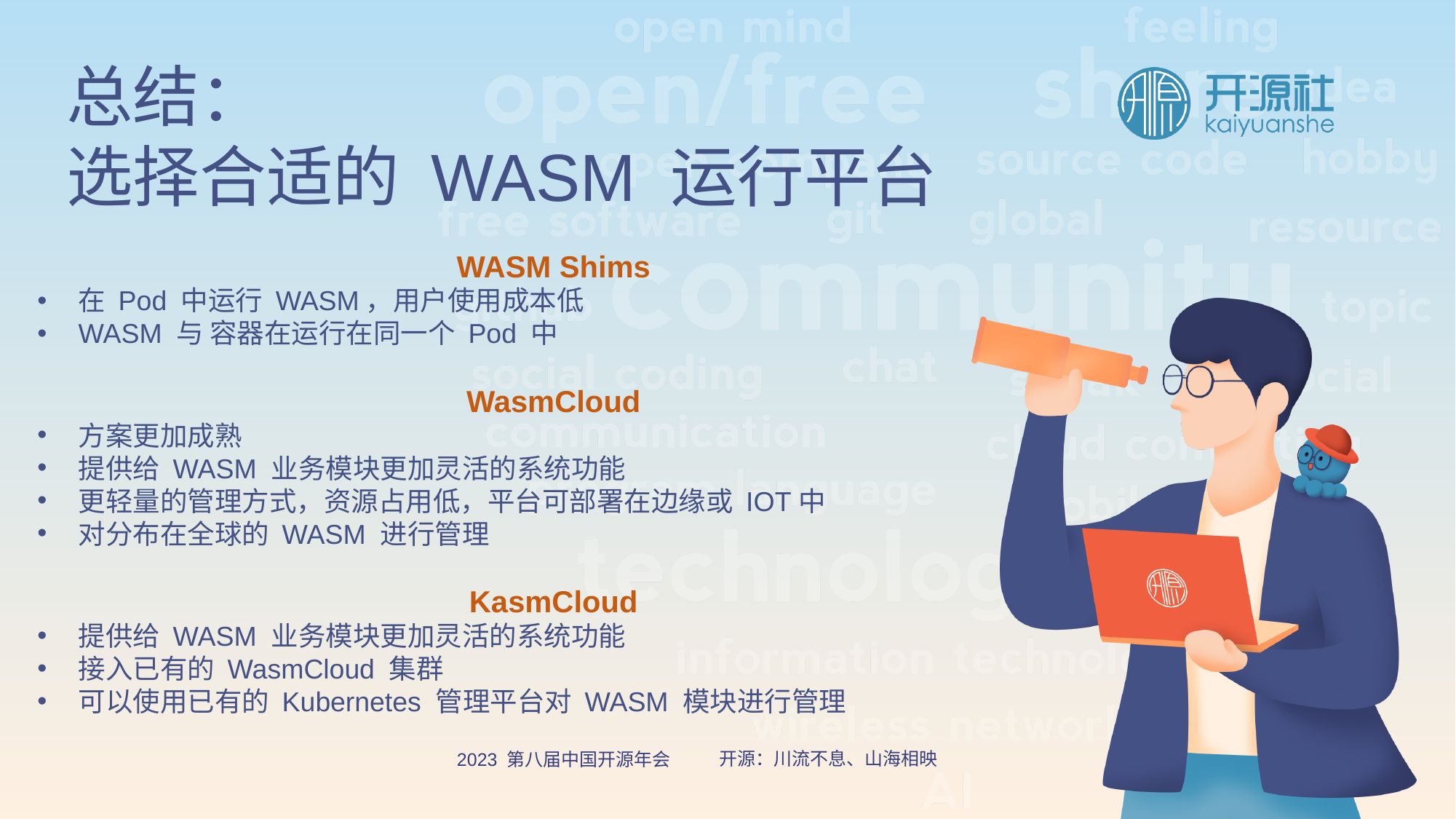

总结：
选择合适的 WASM 运行平台
WASM Shims
在 Pod 中运行 WASM，用户使用成本低
WASM 与 容器在运行在同一个 Pod 中

WasmCloud
方案更加成熟
提供给 WASM 业务模块更加灵活的系统功能
更轻量的管理方式，资源占用低，平台可部署在边缘或 IOT中
对分布在全球的 WASM 进行管理

KasmCloud
提供给 WASM 业务模块更加灵活的系统功能
接入已有的 WasmCloud 集群
可以使用已有的 Kubernetes 管理平台对 WASM 模块进行管理